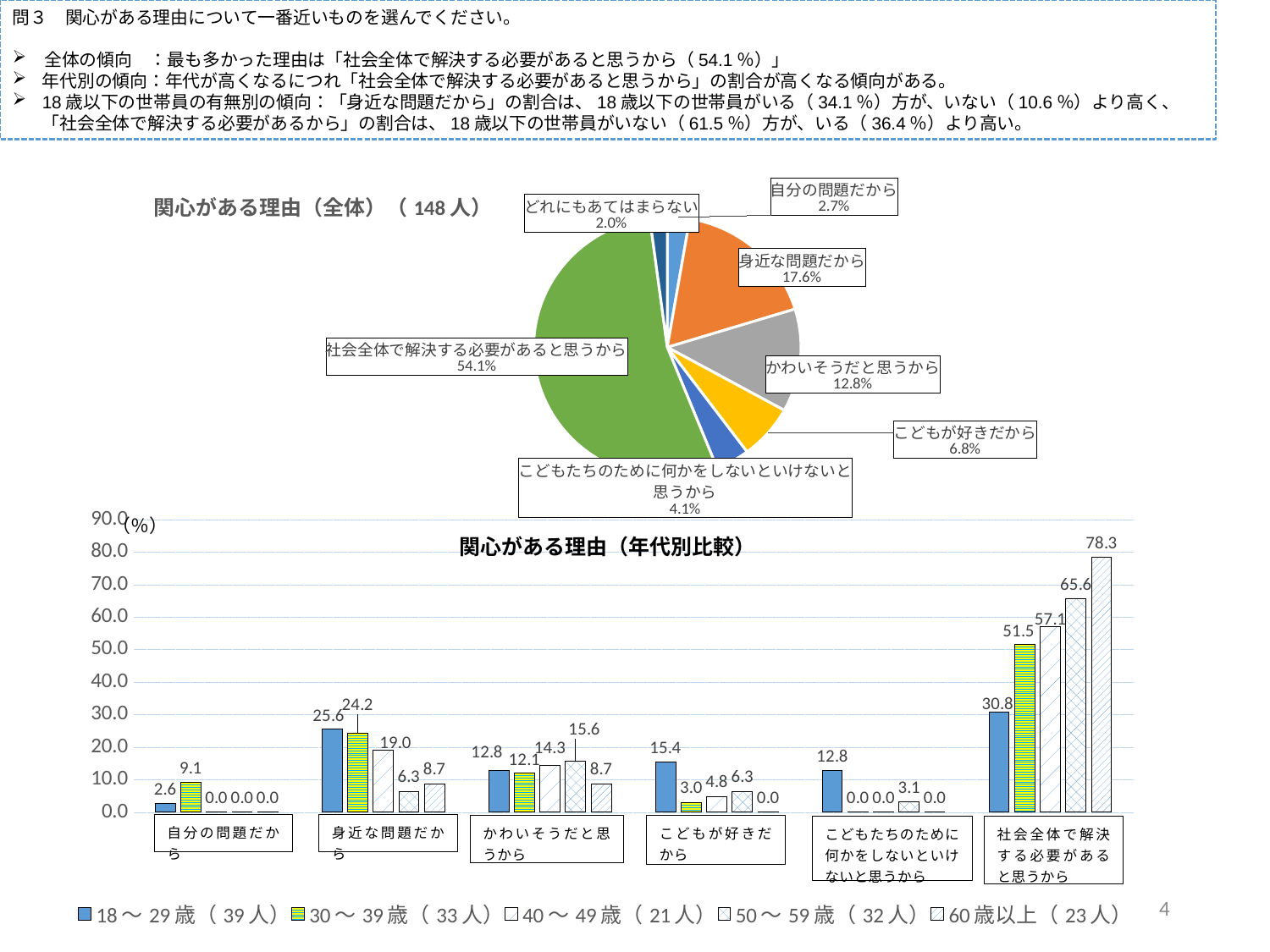

問３　関心がある理由について一番近いものを選んでください。

 全体の傾向　：最も多かった理由は「社会全体で解決する必要があると思うから（54.1％）」
年代別の傾向：年代が高くなるにつれ「社会全体で解決する必要があると思うから」の割合が高くなる傾向がある。
18歳以下の世帯員の有無別の傾向：「身近な問題だから」の割合は、18歳以下の世帯員がいる（34.1％）方が、いない（10.6％）より高く、「社会全体で解決する必要があるから」の割合は、18歳以下の世帯員がいない（61.5％）方が、いる（36.4％）より高い。

### Chart: 関心がある理由（全体）（148人）

| Category | 関心がある理由（全体） |
|---|---|
| 自分の問題だから | 0.027 |
| 身近な問題だから | 0.176 |
| かわいそうだと思うから | 0.128 |
| こどもが好きだから | 0.068 |
| こどもたちのために何かをしないといけないと思うから | 0.041 |
| 社会全体で解決する必要があると思うから | 0.541 |
| どれにもあてはまらない | 0.021 |

### Chart

| Category | 18～29歳（39人） | 30～39歳（33人） | 40～49歳（21人） | 50～59歳（32人） | 60歳以上（23人） |
|---|---|---|---|---|---|
| 自分の問題だから | 2.6 | 9.1 | 0.0 | 0.0 | 0.0 |
| 身近な問題だから | 25.6 | 24.2 | 19.0 | 6.3 | 8.7 |
| かわいそうだと思うから | 12.8 | 12.1 | 14.3 | 15.6 | 8.7 |
| こどもが好きだから | 15.4 | 3.0 | 4.8 | 6.3 | 0.0 |
| こどもたちのために何かをしないといけないと思うから | 12.8 | 0.0 | 0.0 | 3.1 | 0.0 |
| 社会全体で解決する必要があると思うから | 30.8 | 51.5 | 57.1 | 65.6 | 78.3 |
（％）
関心がある理由（年代別比較）

4